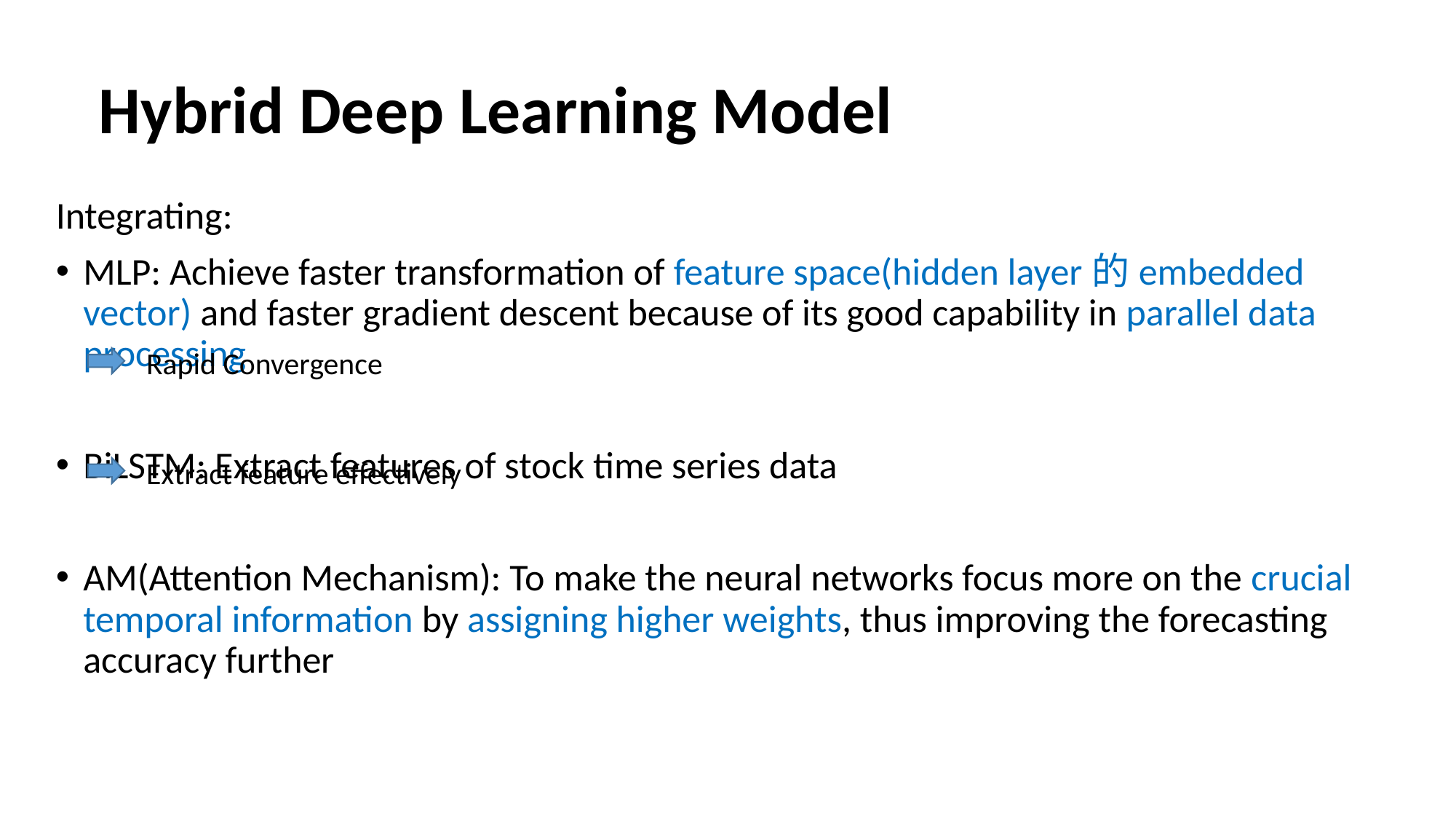

# Hybrid Deep Learning Model
Integrating:
MLP: Achieve faster transformation of feature space(hidden layer的embedded vector) and faster gradient descent because of its good capability in parallel data processing

BiLSTM: Extract features of stock time series data

AM(Attention Mechanism): To make the neural networks focus more on the crucial temporal information by assigning higher weights, thus improving the forecasting accuracy further

Rapid Convergence

Extract feature effectively